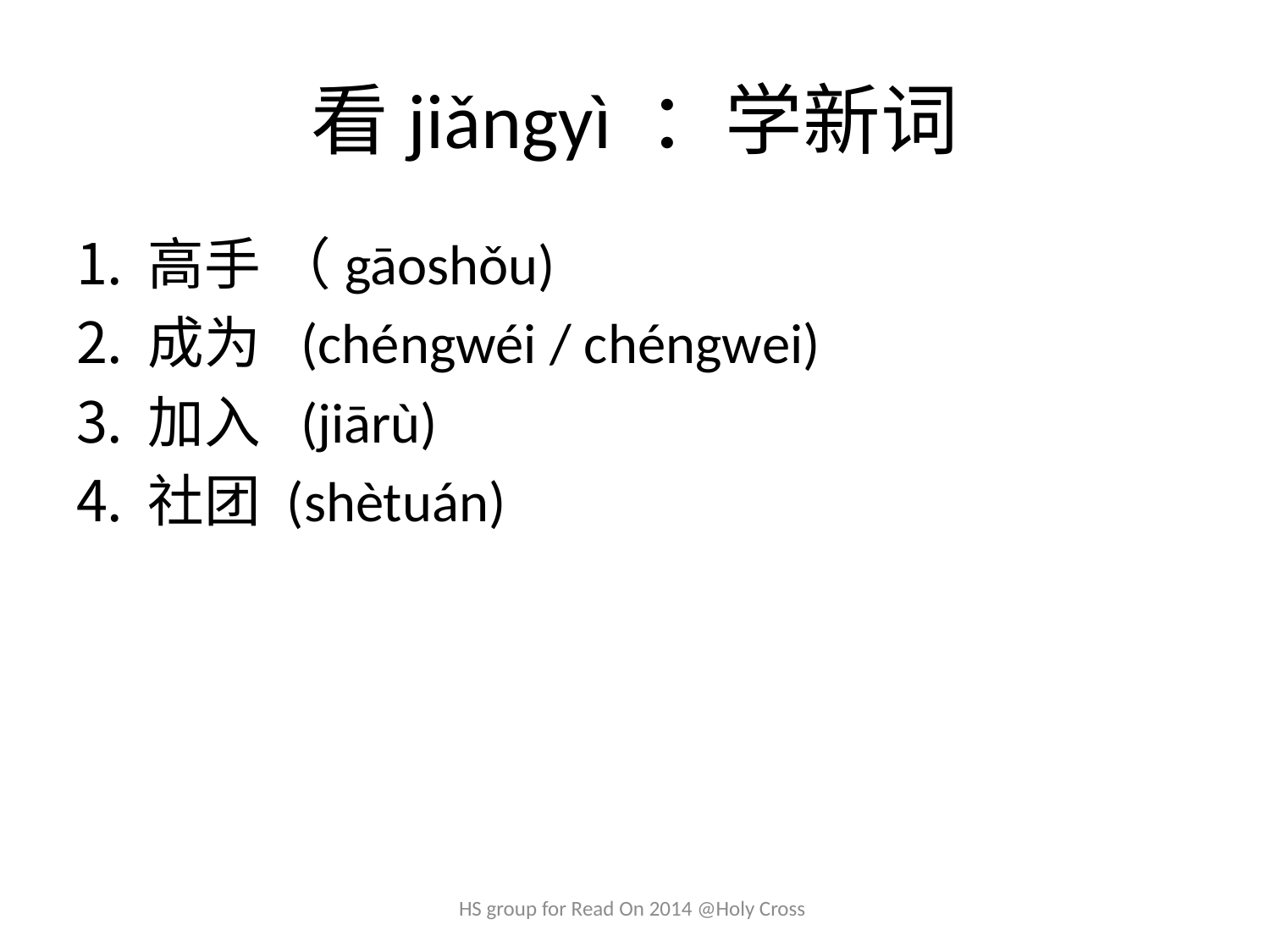

# 看jiǎngyì ：学新词
高手 	（gāoshǒu)
成为 	 (chéngwéi / chéngwei)
加入	 (jiārù)
社团 (shètuán)
HS group for Read On 2014 @Holy Cross